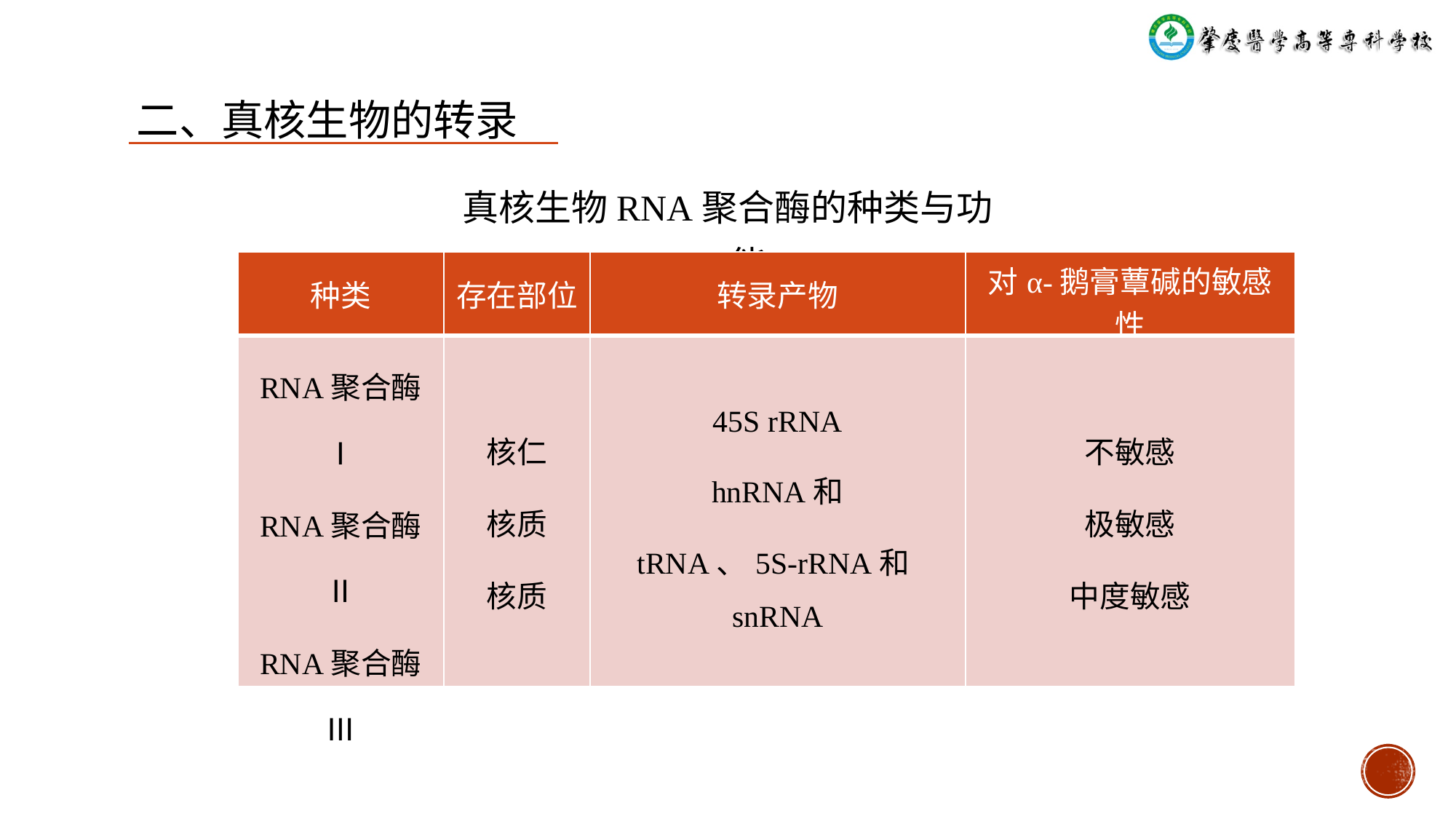

二、真核生物的转录
真核生物RNA聚合酶的种类与功能
| 种类 | 存在部位 | 转录产物 | 对α-鹅膏蕈碱的敏感性 |
| --- | --- | --- | --- |
| RNA聚合酶Ⅰ RNA聚合酶Ⅱ RNA聚合酶Ⅲ | 核仁 核质 核质 | 45S rRNA hnRNA和 tRNA、5S-rRNA和snRNA | 不敏感 极敏感 中度敏感 |